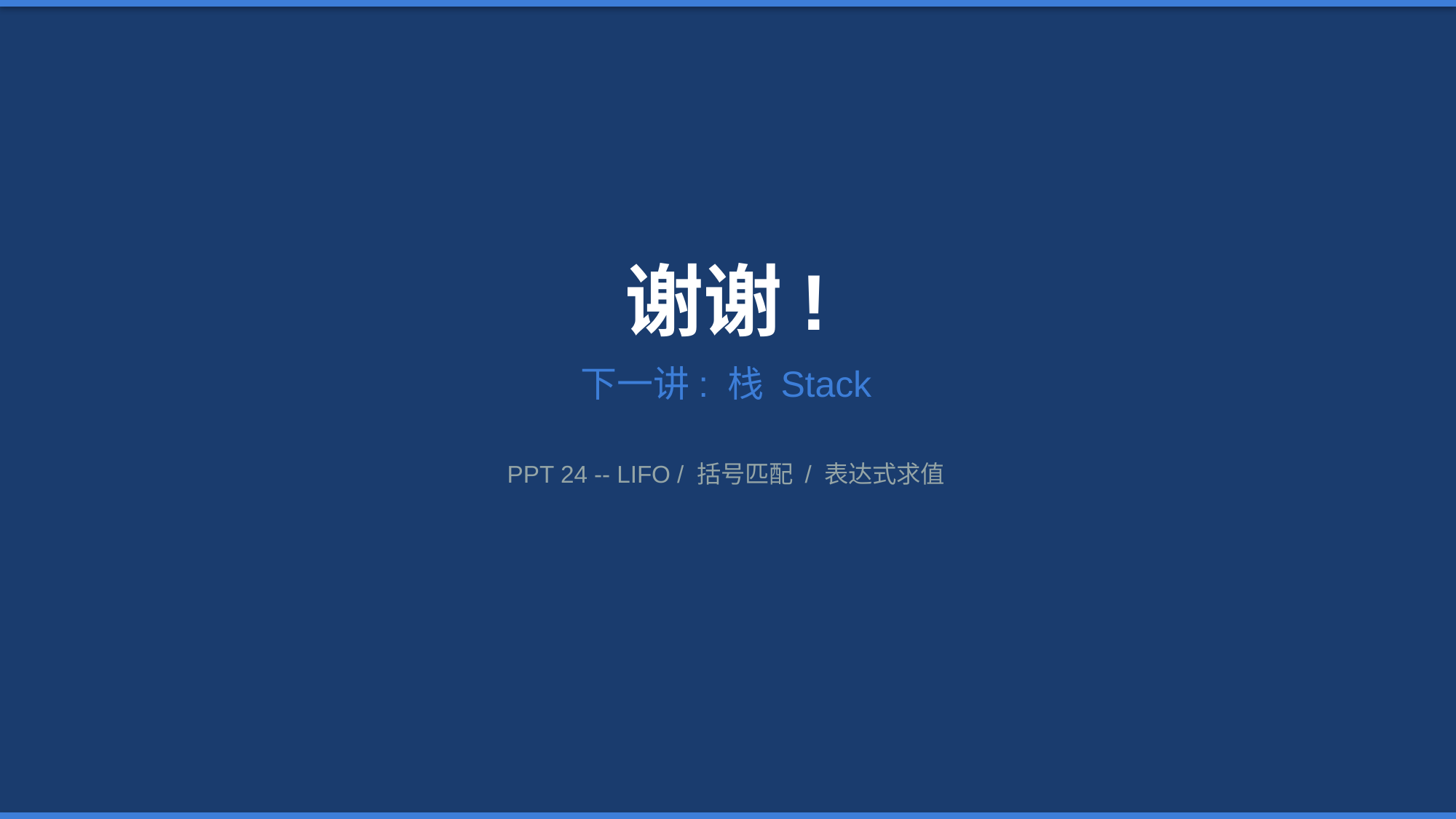

谢谢!
下一讲: 栈 Stack
PPT 24 -- LIFO / 括号匹配 / 表达式求值